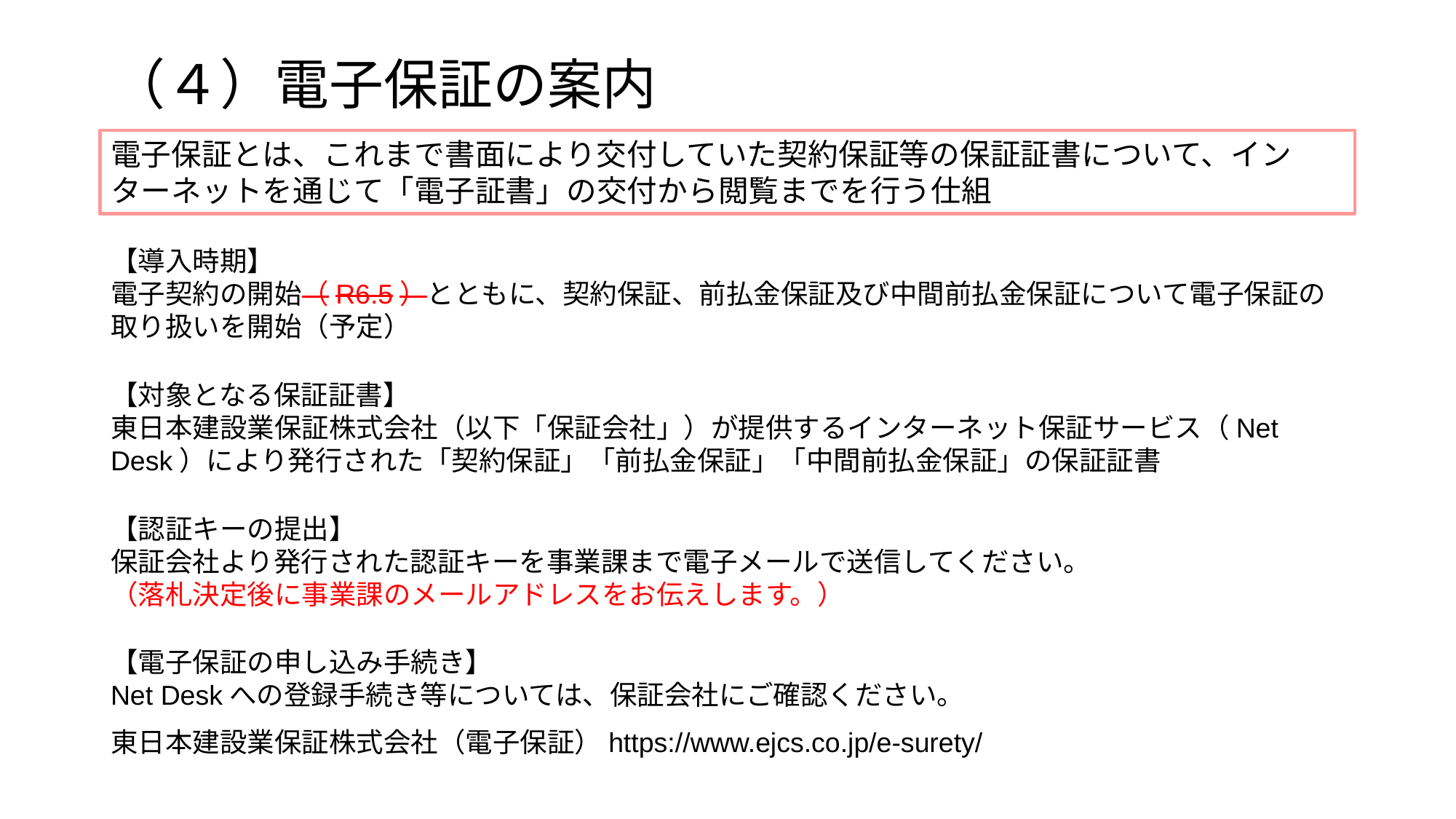

# （４）電子保証の案内
電子保証とは、これまで書面により交付していた契約保証等の保証証書について、インターネットを通じて「電子証書」の交付から閲覧までを行う仕組
【導入時期】
電子契約の開始（R6.5）とともに、契約保証、前払金保証及び中間前払金保証について電子保証の取り扱いを開始（予定）
【対象となる保証証書】
東日本建設業保証株式会社（以下「保証会社」）が提供するインターネット保証サービス（Net Desk）により発行された「契約保証」「前払金保証」「中間前払金保証」の保証証書
【認証キーの提出】
保証会社より発行された認証キーを事業課まで電子メールで送信してください。
（落札決定後に事業課のメールアドレスをお伝えします。）
【電子保証の申し込み手続き】
Net Deskへの登録手続き等については、保証会社にご確認ください。

東日本建設業保証株式会社（電子保証）https://www.ejcs.co.jp/e-surety/